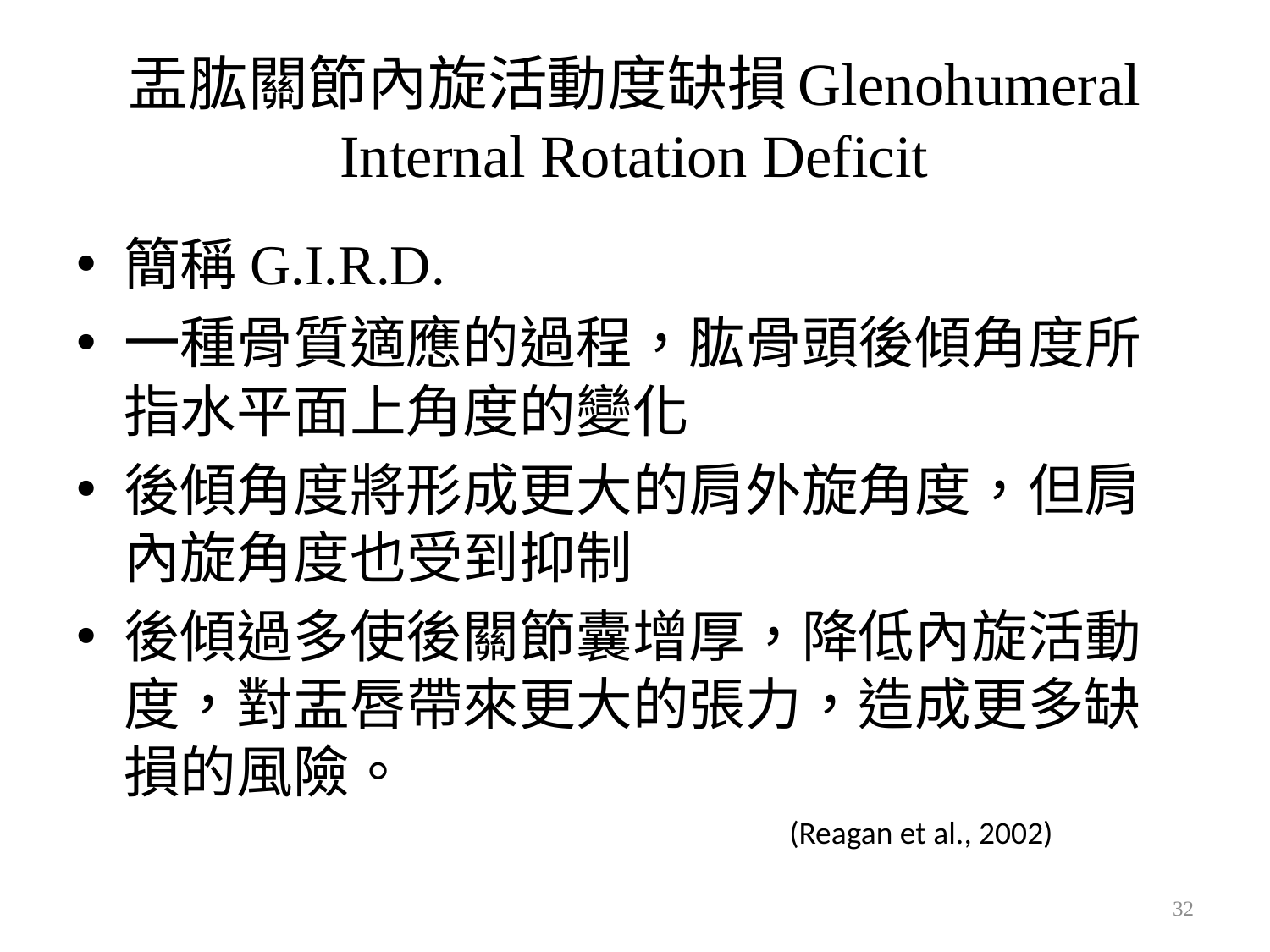

# 盂肱關節內旋活動度缺損Glenohumeral Internal Rotation Deficit
簡稱G.I.R.D.
一種骨質適應的過程，肱骨頭後傾角度所指水平面上角度的變化
後傾角度將形成更大的肩外旋角度，但肩內旋角度也受到抑制
後傾過多使後關節囊增厚，降低內旋活動度，對盂唇帶來更大的張力，造成更多缺損的風險。
(Reagan et al., 2002)
32